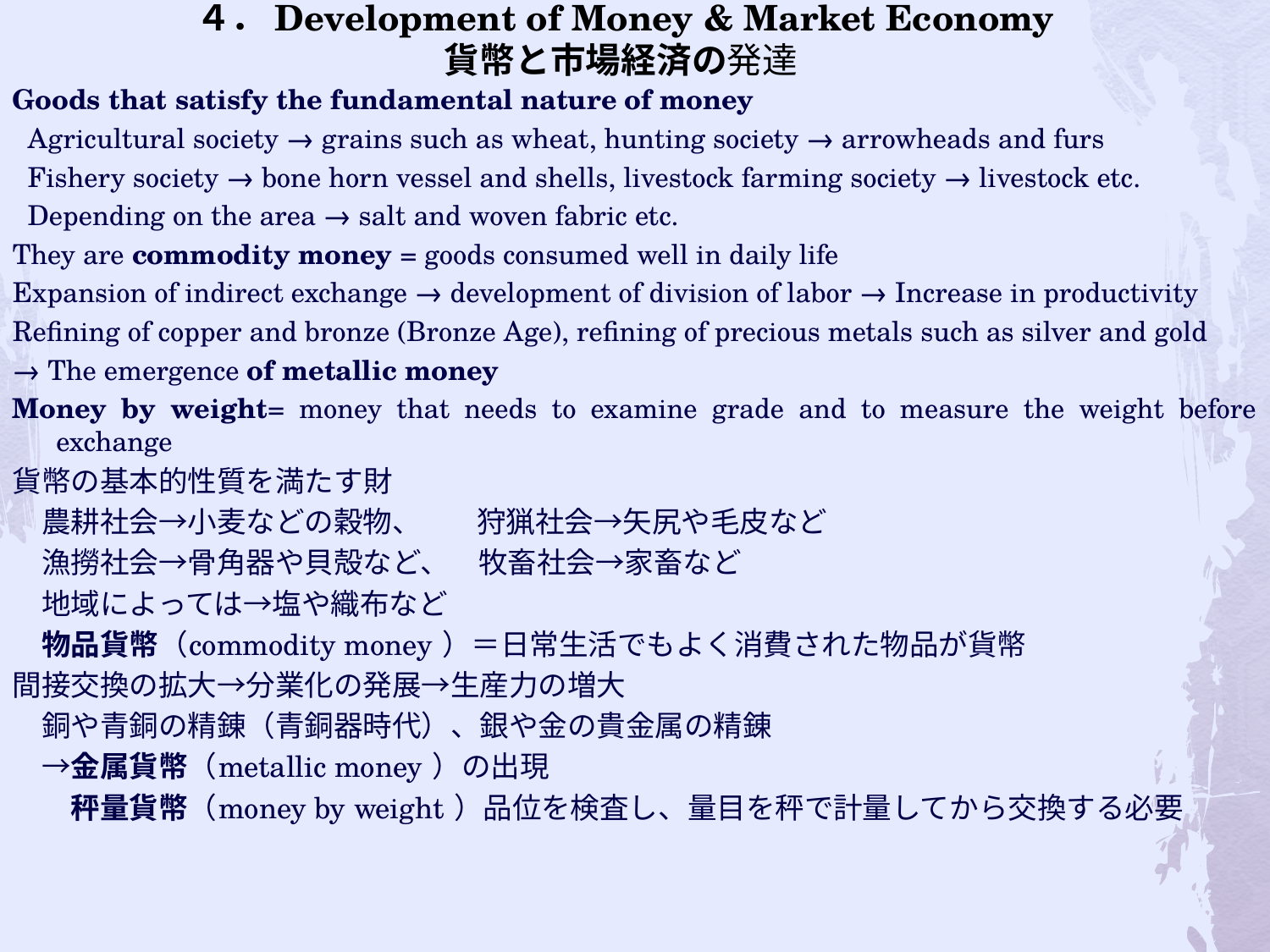

# ４．Development of Money & Market Economy 貨幣と市場経済の発達
Goods that satisfy the fundamental nature of money
  Agricultural society → grains such as wheat, hunting society → arrowheads and furs
  Fishery society → bone horn vessel and shells, livestock farming society → livestock etc.
  Depending on the area → salt and woven fabric etc.
They are commodity money = goods consumed well in daily life
Expansion of indirect exchange → development of division of labor → Increase in productivity
Refining of copper and bronze (Bronze Age), refining of precious metals such as silver and gold
→ The emergence of metallic money
Money by weight= money that needs to examine grade and to measure the weight before exchange
貨幣の基本的性質を満たす財
　農耕社会→小麦などの穀物、 　   狩猟社会→矢尻や毛皮など
　漁撈社会→骨角器や貝殻など、　牧畜社会→家畜など
　地域によっては→塩や織布など
　物品貨幣（commodity money ）＝日常生活でもよく消費された物品が貨幣
間接交換の拡大→分業化の発展→生産力の増大
　銅や青銅の精錬（青銅器時代）、銀や金の貴金属の精錬
　→金属貨幣（metallic money ）の出現
　　秤量貨幣（money by weight ）品位を検査し、量目を秤で計量してから交換する必要